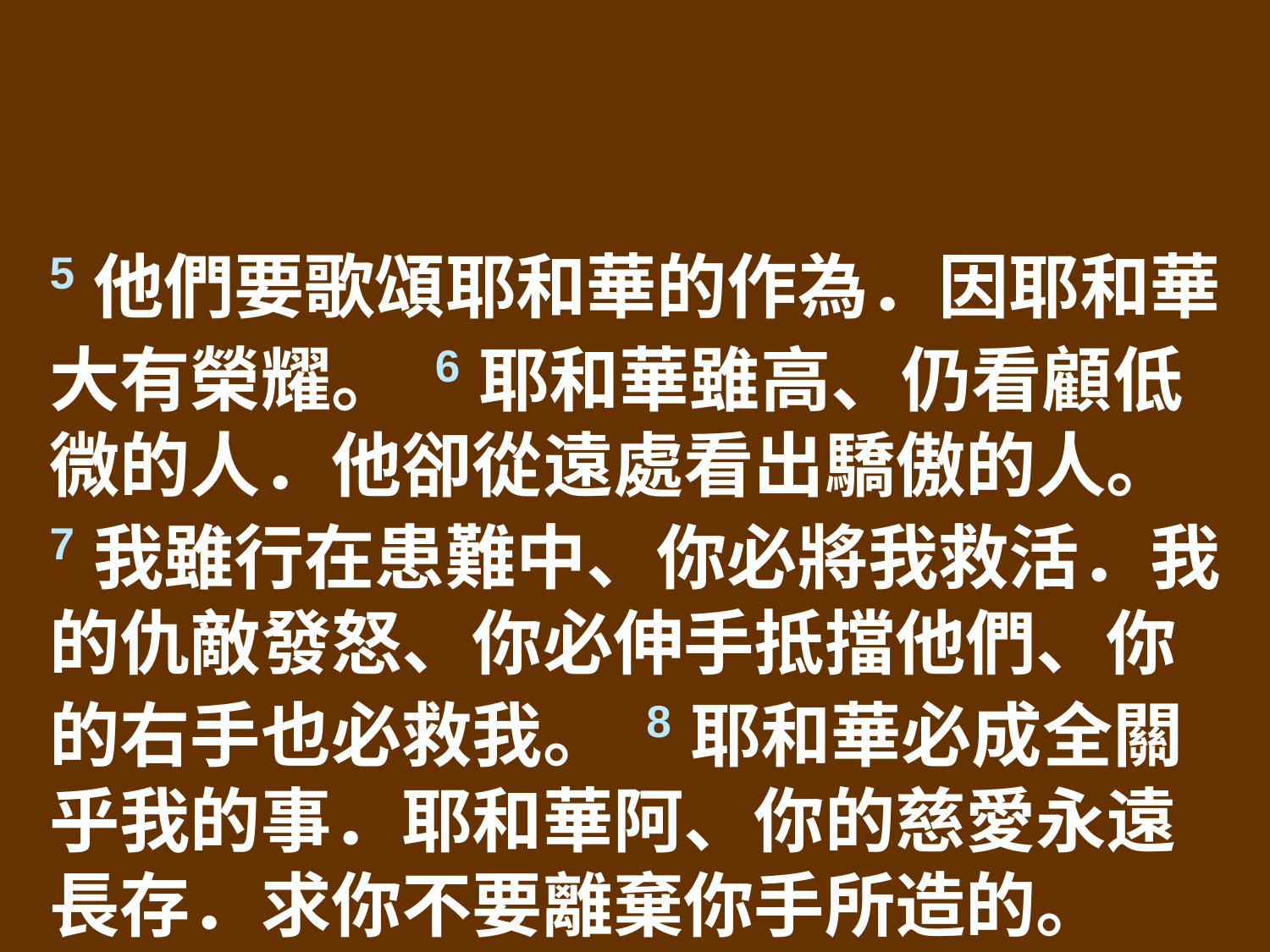

5他們要歌頌耶和華的作為．因耶和華大有榮耀。 6耶和華雖高、仍看顧低微的人．他卻從遠處看出驕傲的人。 7我雖行在患難中、你必將我救活．我的仇敵發怒、你必伸手抵擋他們、你的右手也必救我。 8耶和華必成全關乎我的事．耶和華阿、你的慈愛永遠長存．求你不要離棄你手所造的。